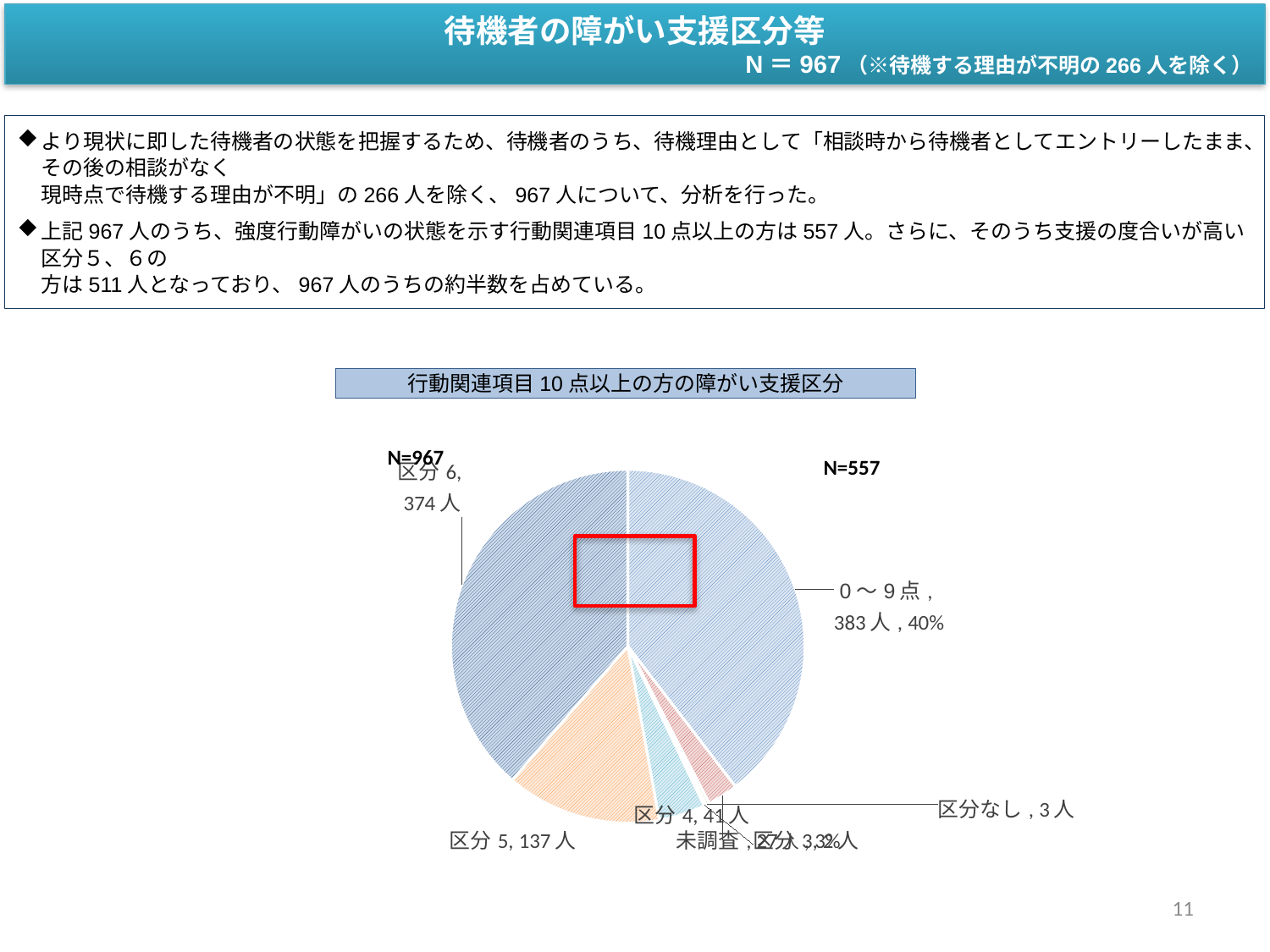

待機者の障がい支援区分等
N＝967（※待機する理由が不明の266人を除く）
より現状に即した待機者の状態を把握するため、待機者のうち、待機理由として「相談時から待機者としてエントリーしたまま、その後の相談がなく
現時点で待機する理由が不明」の266人を除く、967人について、分析を行った。
上記967人のうち、強度行動障がいの状態を示す行動関連項目10点以上の方は557人。さらに、そのうち支援の度合いが高い区分５、６の
方は511人となっており、967人のうちの約半数を占めている。
行動関連項目10点以上の方の障がい支援区分

[unsupported chart]

N=967
N=557

11